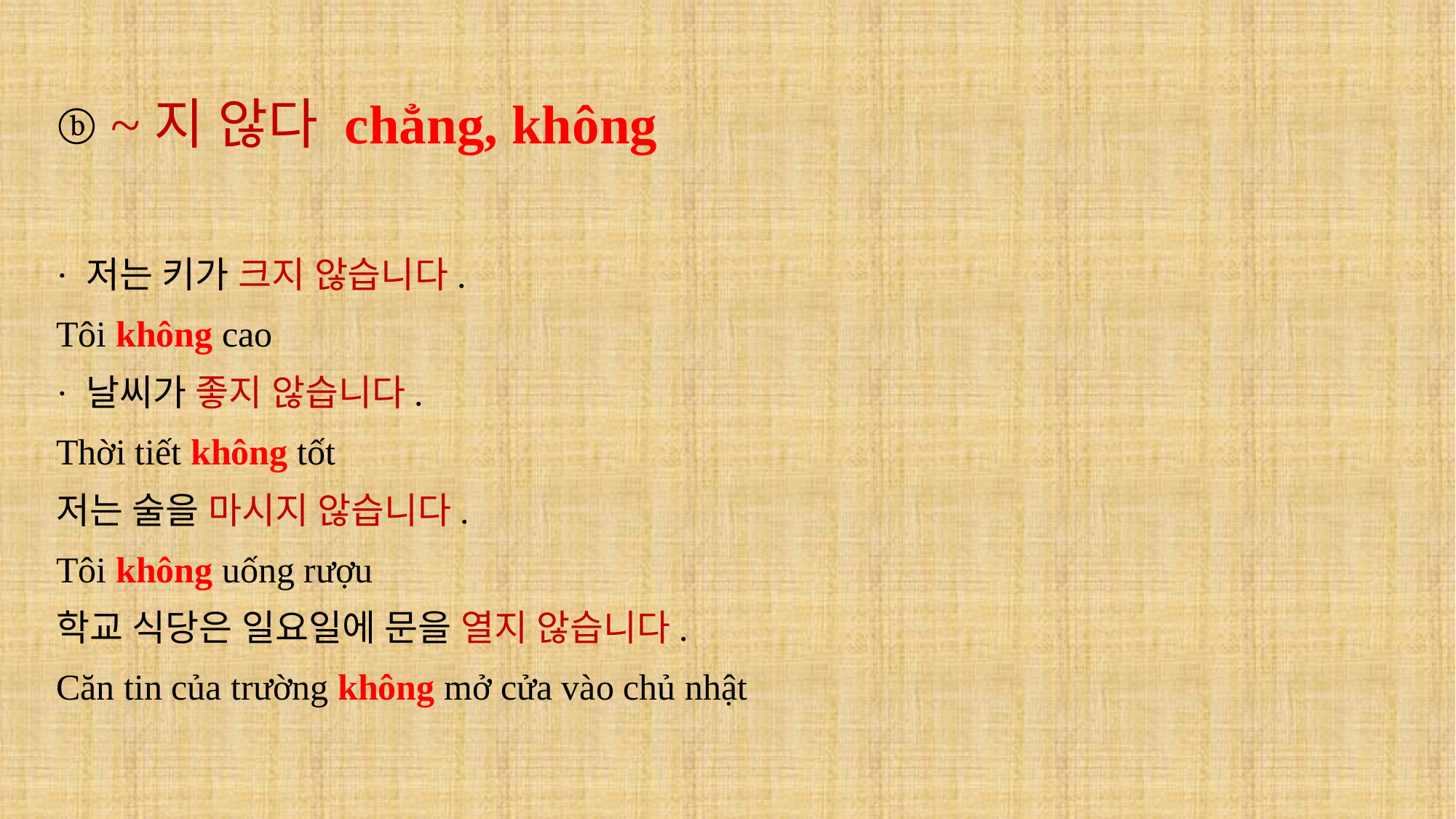

ⓑ ~지 않다 chẳng, không

· 저는 키가 크지 않습니다.
Tôi không cao
· 날씨가 좋지 않습니다.
Thời tiết không tốt
저는 술을 마시지 않습니다.
Tôi không uống rượu
학교 식당은 일요일에 문을 열지 않습니다.
Căn tin của trường không mở cửa vào chủ nhật